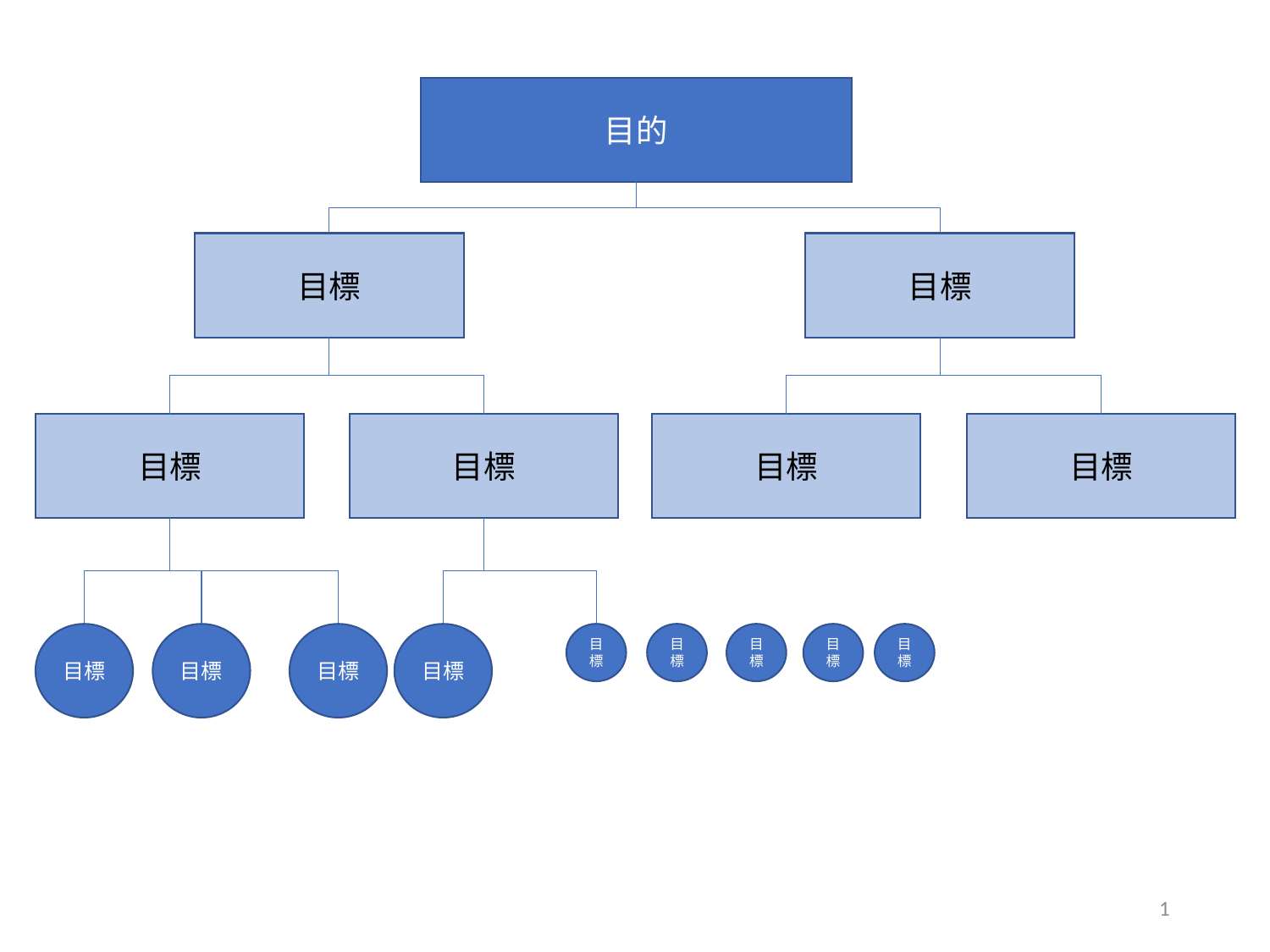

目的
目標
目標
目標
目標
目標
目標
目標
目標
目標
目標
目標
目標
目標
目標
目標
1